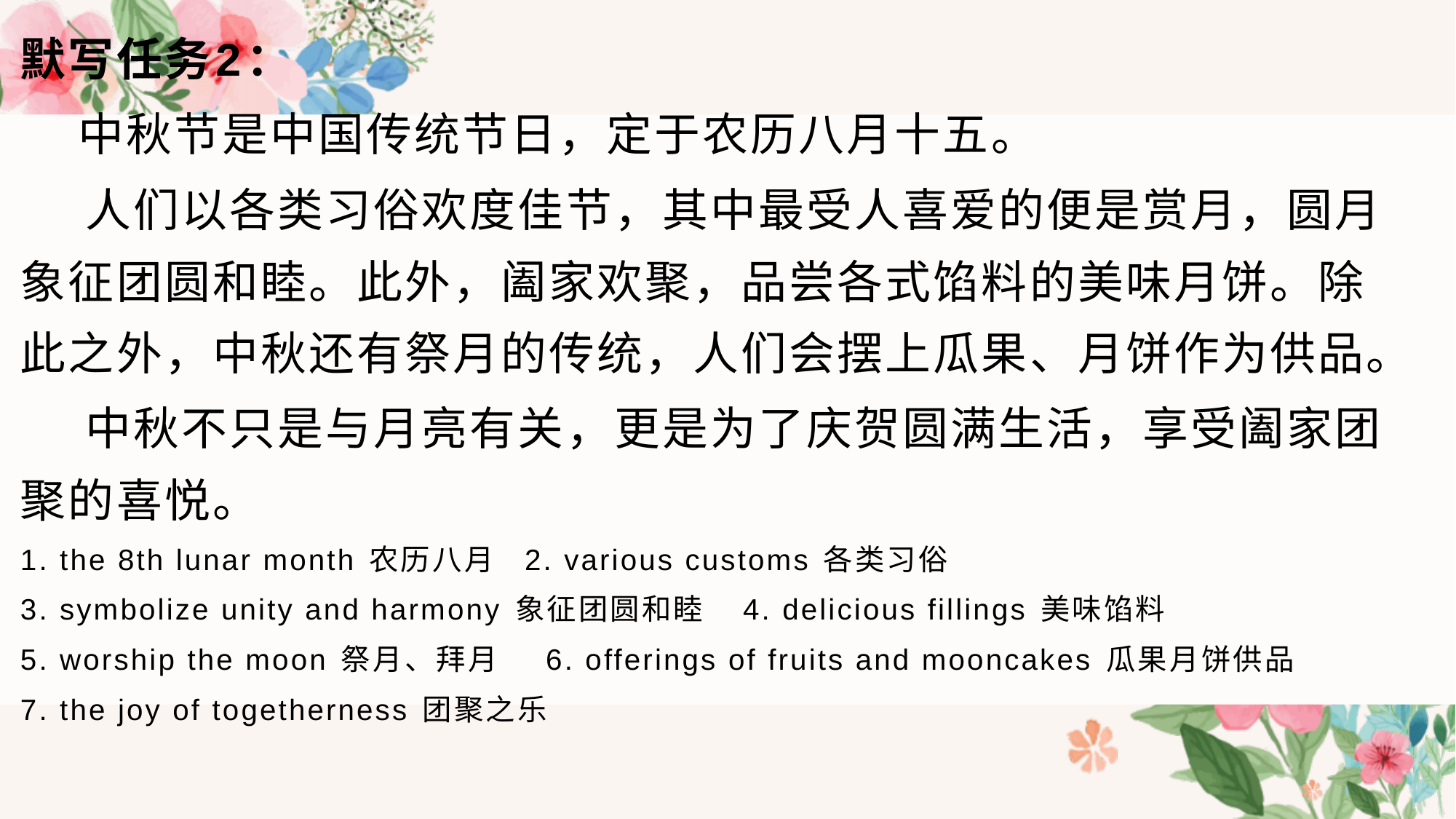

默写任务2：
     中秋节是中国传统节日，定于农历八月十五。
     人们以各类习俗欢度佳节，其中最受人喜爱的便是赏月，圆月象征团圆和睦。此外，阖家欢聚，品尝各式馅料的美味月饼。除此之外，中秋还有祭月的传统，人们会摆上瓜果、月饼作为供品。
     中秋不只是与月亮有关，更是为了庆贺圆满生活，享受阖家团聚的喜悦。
1. the 8th lunar month 农历八月   2. various customs 各类习俗
3. symbolize unity and harmony 象征团圆和睦    4. delicious fillings 美味馅料
5. worship the moon 祭月、拜月     6. offerings of fruits and mooncakes 瓜果月饼供品
7. the joy of togetherness 团聚之乐